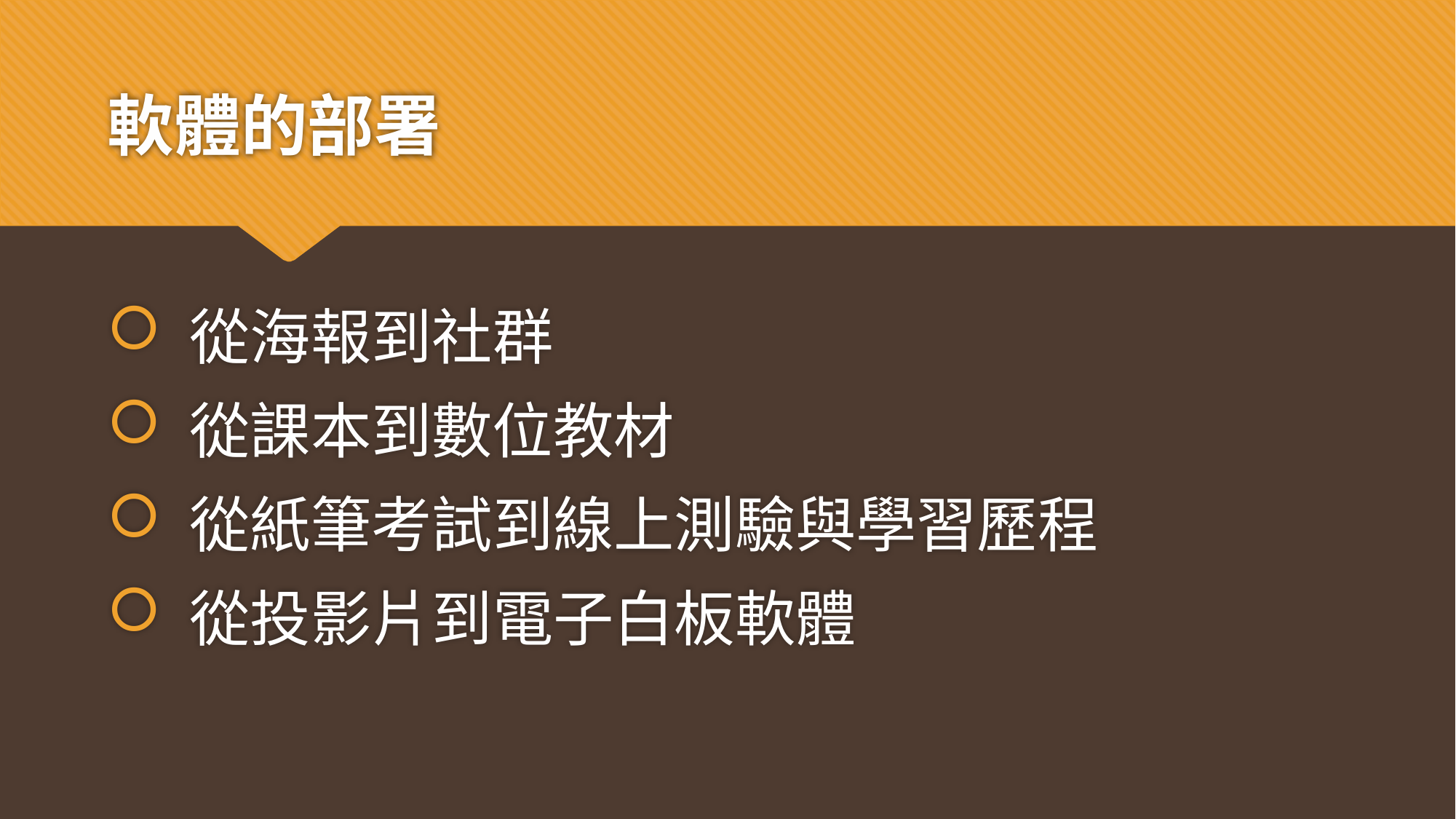

# 軟體的部署
 從海報到社群
 從課本到數位教材
 從紙筆考試到線上測驗與學習歷程
 從投影片到電子白板軟體